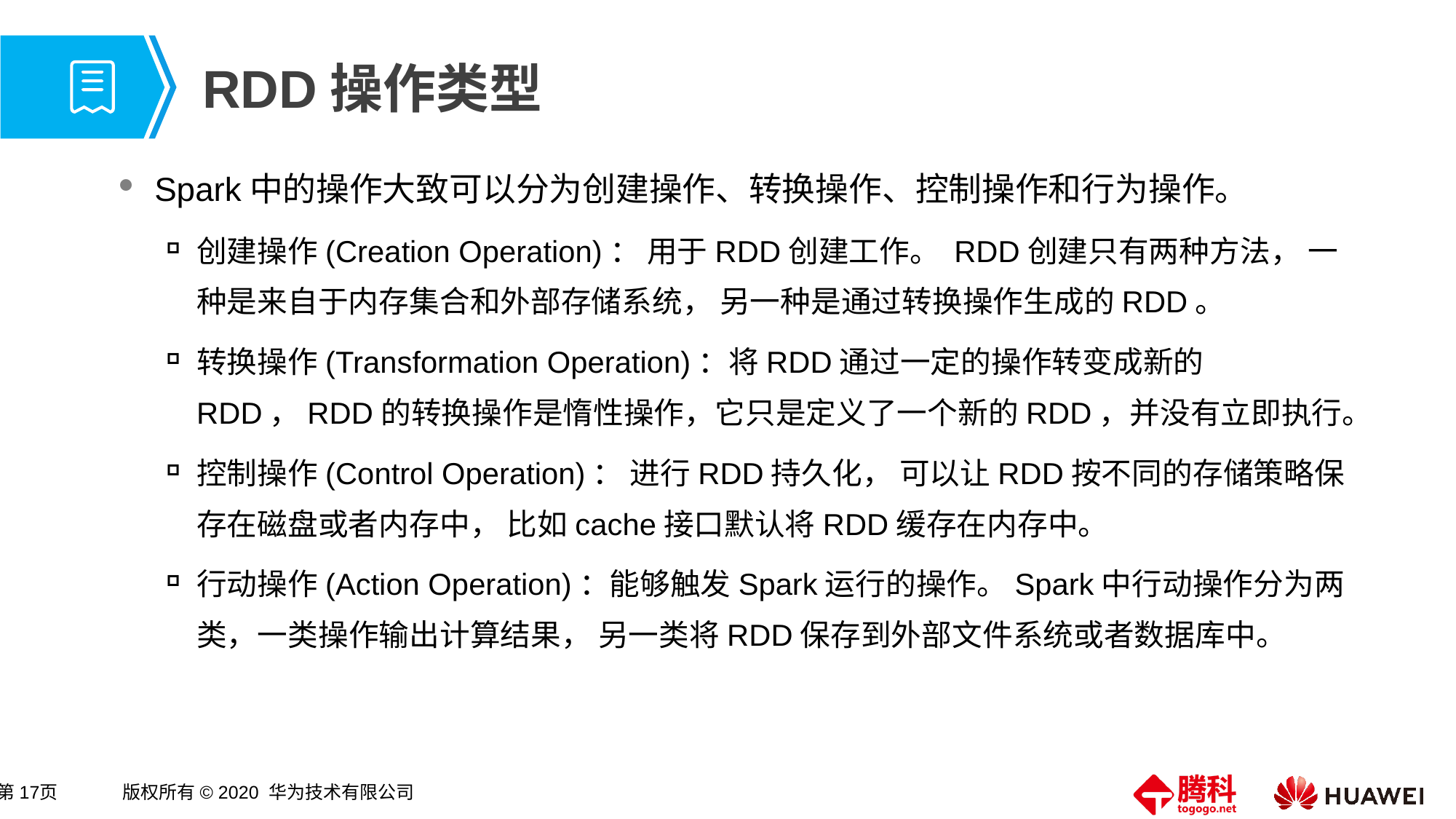

# RDD操作类型
Spark中的操作大致可以分为创建操作、转换操作、控制操作和行为操作。
创建操作(Creation Operation)： 用于RDD创建工作。 RDD创建只有两种方法， 一种是来自于内存集合和外部存储系统， 另一种是通过转换操作生成的RDD。
转换操作(Transformation Operation)：将RDD通过一定的操作转变成新的RDD，RDD的转换操作是惰性操作，它只是定义了一个新的RDD，并没有立即执行。
控制操作(Control Operation)： 进行RDD持久化， 可以让RDD按不同的存储策略保存在磁盘或者内存中， 比如cache接口默认将RDD缓存在内存中。
行动操作(Action Operation)：能够触发Spark运行的操作。Spark中行动操作分为两类，一类操作输出计算结果， 另一类将RDD保存到外部文件系统或者数据库中。